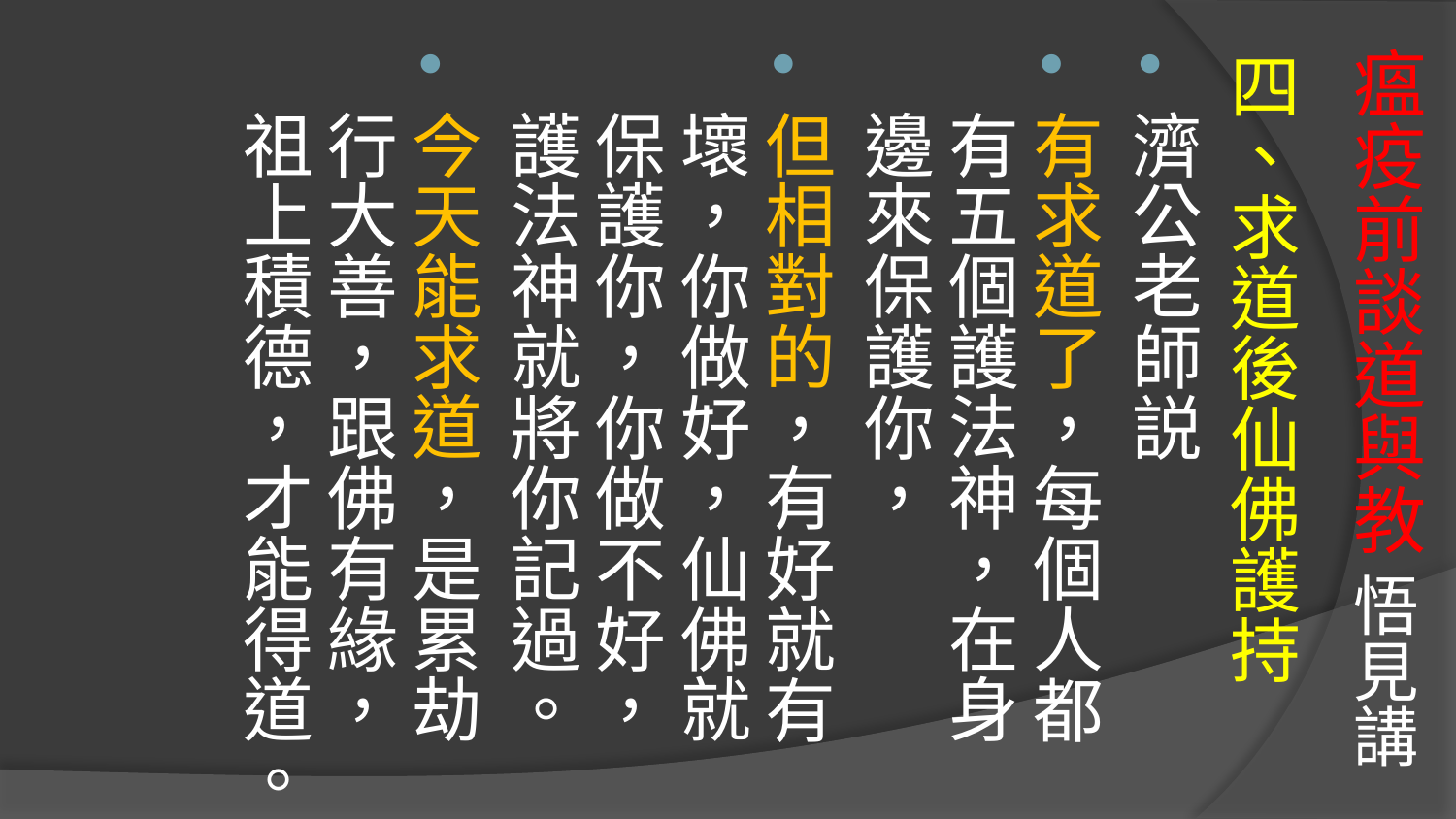

# 瘟疫前談道與教 悟見講
四、求道後仙佛護持
濟公老師説
有求道了，每個人都有五個護法神，在身邊來保護你，
但相對的，有好就有壞，你做好，仙佛就保護你，你做不好，護法神就將你記過。
今天能求道，是累劫行大善，跟佛有緣，祖上積德，才能得道。